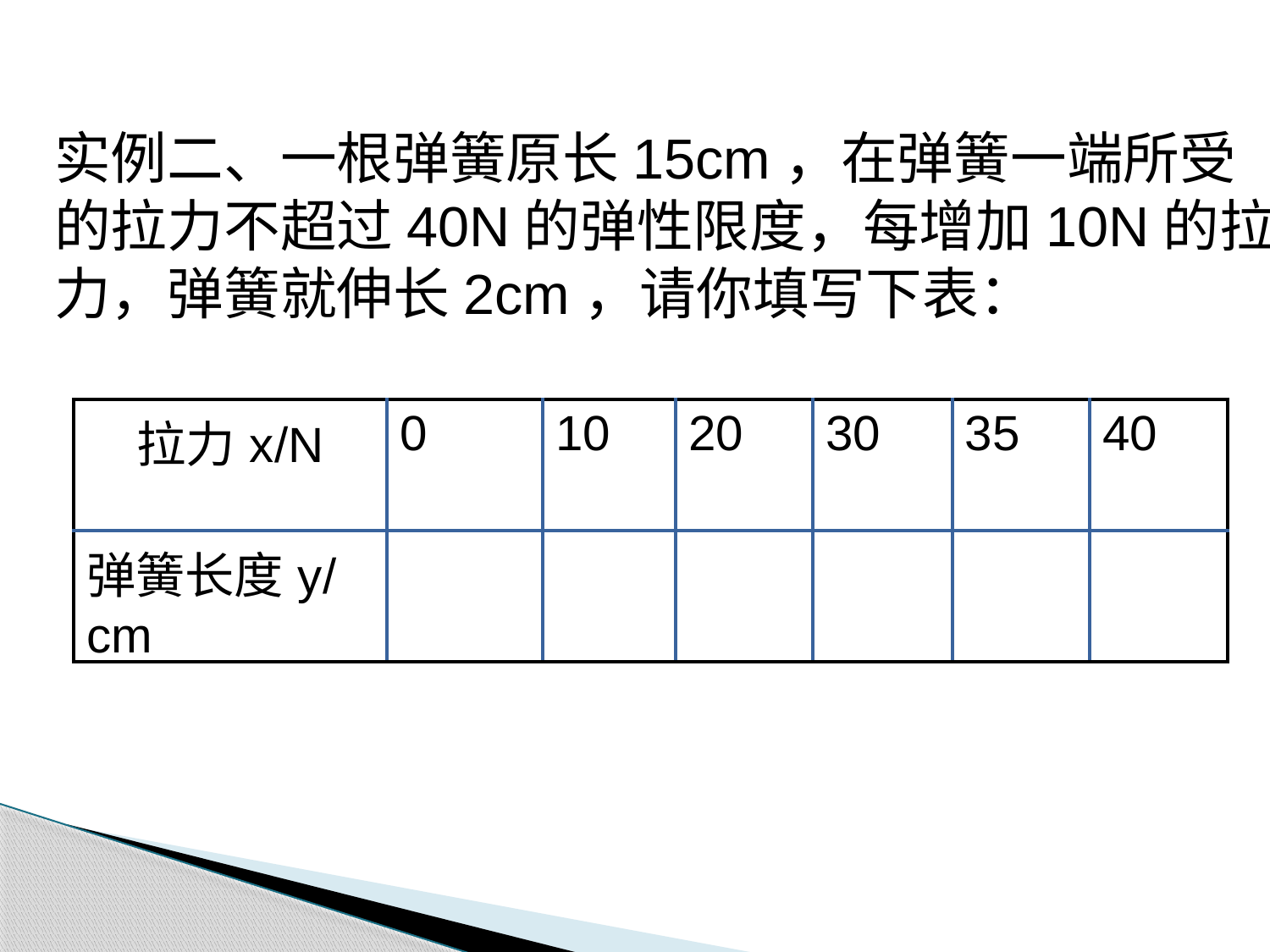

实例二、一根弹簧原长15cm，在弹簧一端所受
的拉力不超过40N的弹性限度，每增加10N的拉
力，弹簧就伸长2cm，请你填写下表：
| 拉力x/N | 0 | 10 | 20 | 30 | 35 | 40 |
| --- | --- | --- | --- | --- | --- | --- |
| 弹簧长度y/cm |  |  |  |  |  |  |